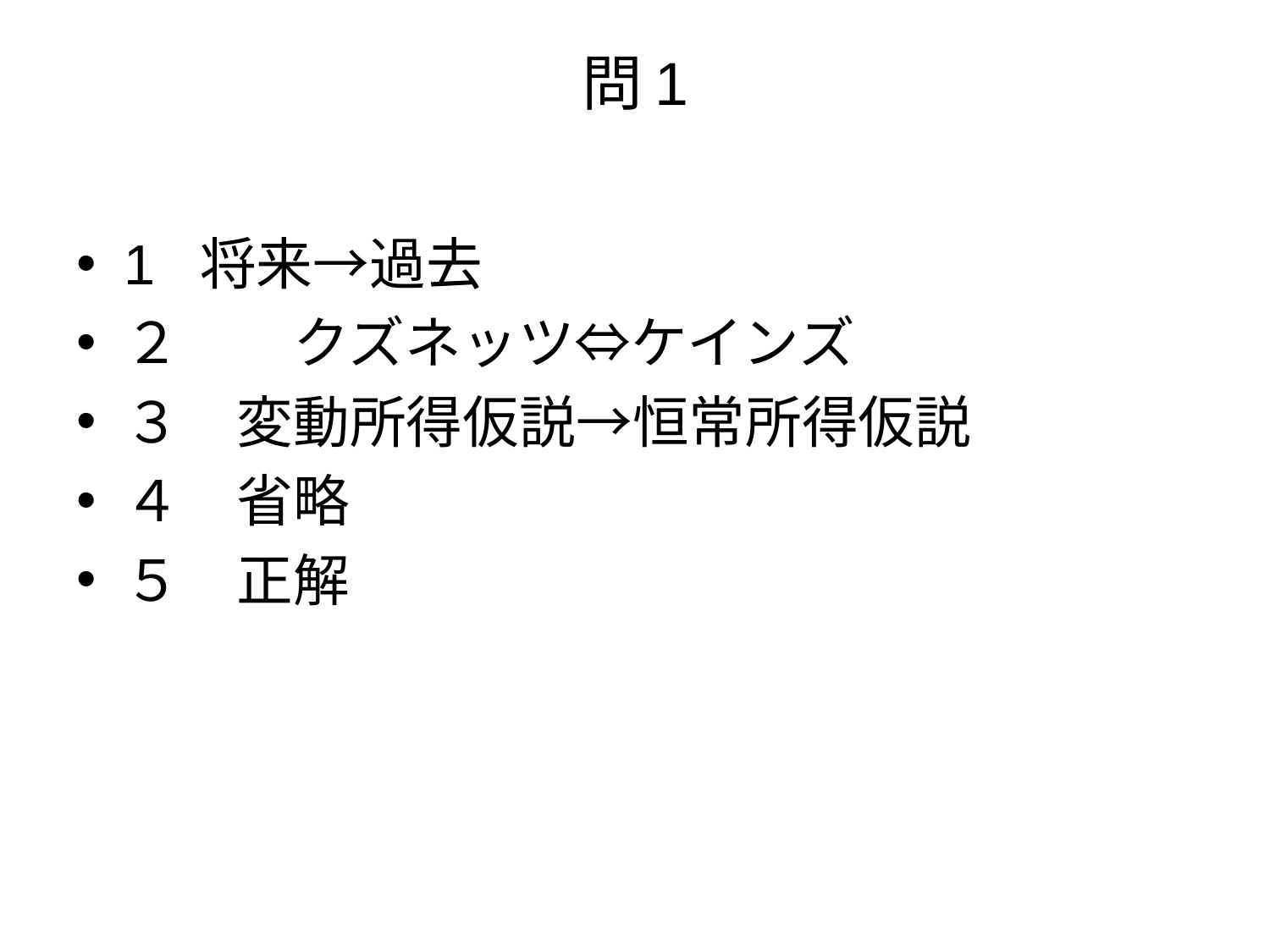

# 問1
1  将来→過去
２　　クズネッツ⇔ケインズ
３　変動所得仮説→恒常所得仮説
４　省略
５　正解